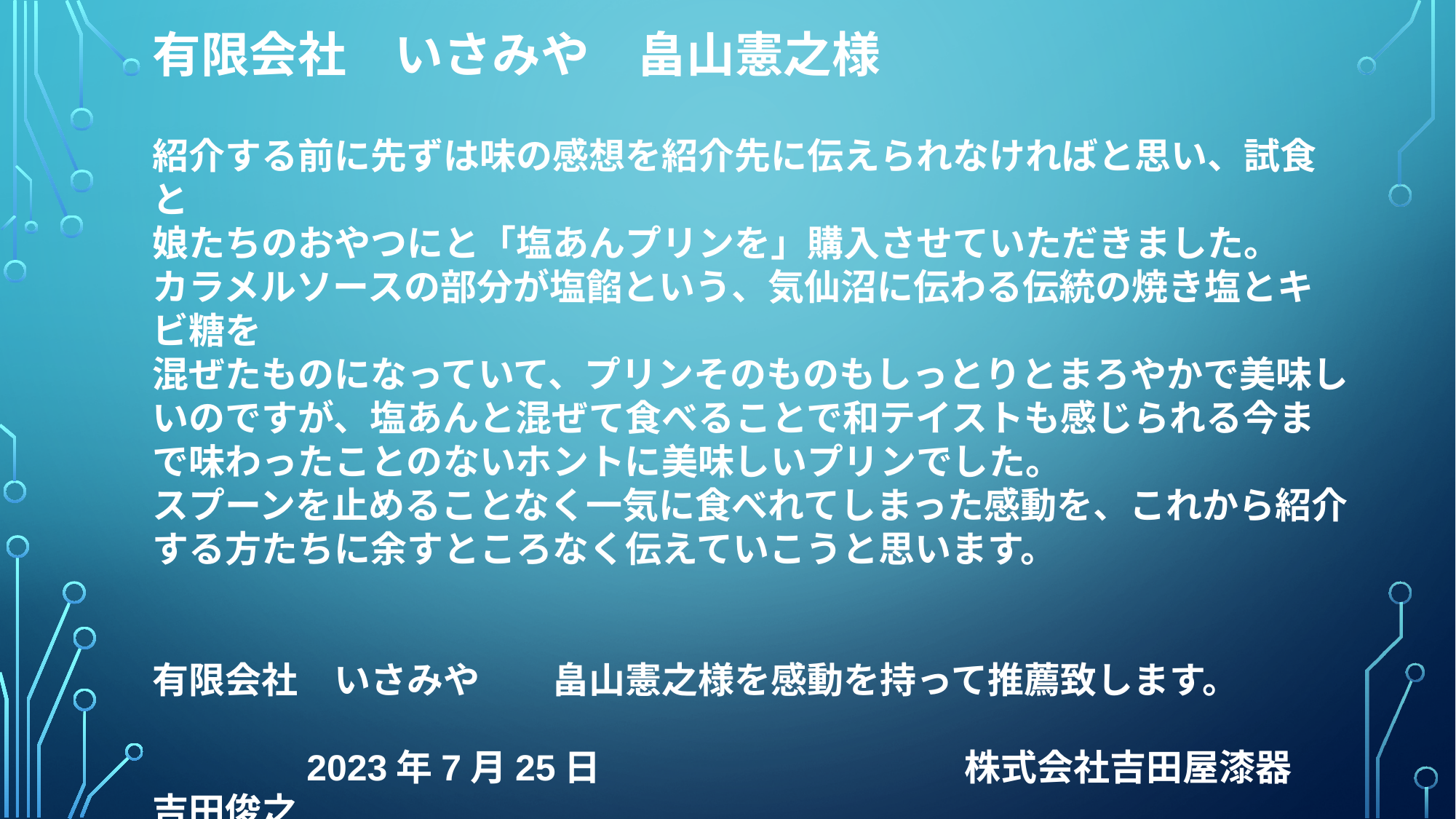

有限会社　いさみや　畠山憲之様

紹介する前に先ずは味の感想を紹介先に伝えられなければと思い、試食と
娘たちのおやつにと「塩あんプリンを」購入させていただきました。
カラメルソースの部分が塩餡という、気仙沼に伝わる伝統の焼き塩とキビ糖を
混ぜたものになっていて、プリンそのものもしっとりとまろやかで美味しいのですが、塩あんと混ぜて食べることで和テイストも感じられる今まで味わったことのないホントに美味しいプリンでした。
スプーンを止めることなく一気に食べれてしまった感動を、これから紹介する方たちに余すところなく伝えていこうと思います。

有限会社　いさみや　　畠山憲之様を感動を持って推薦致します。

　　　　2023年7月25日　　　　　　　　　　株式会社吉田屋漆器　吉田俊之